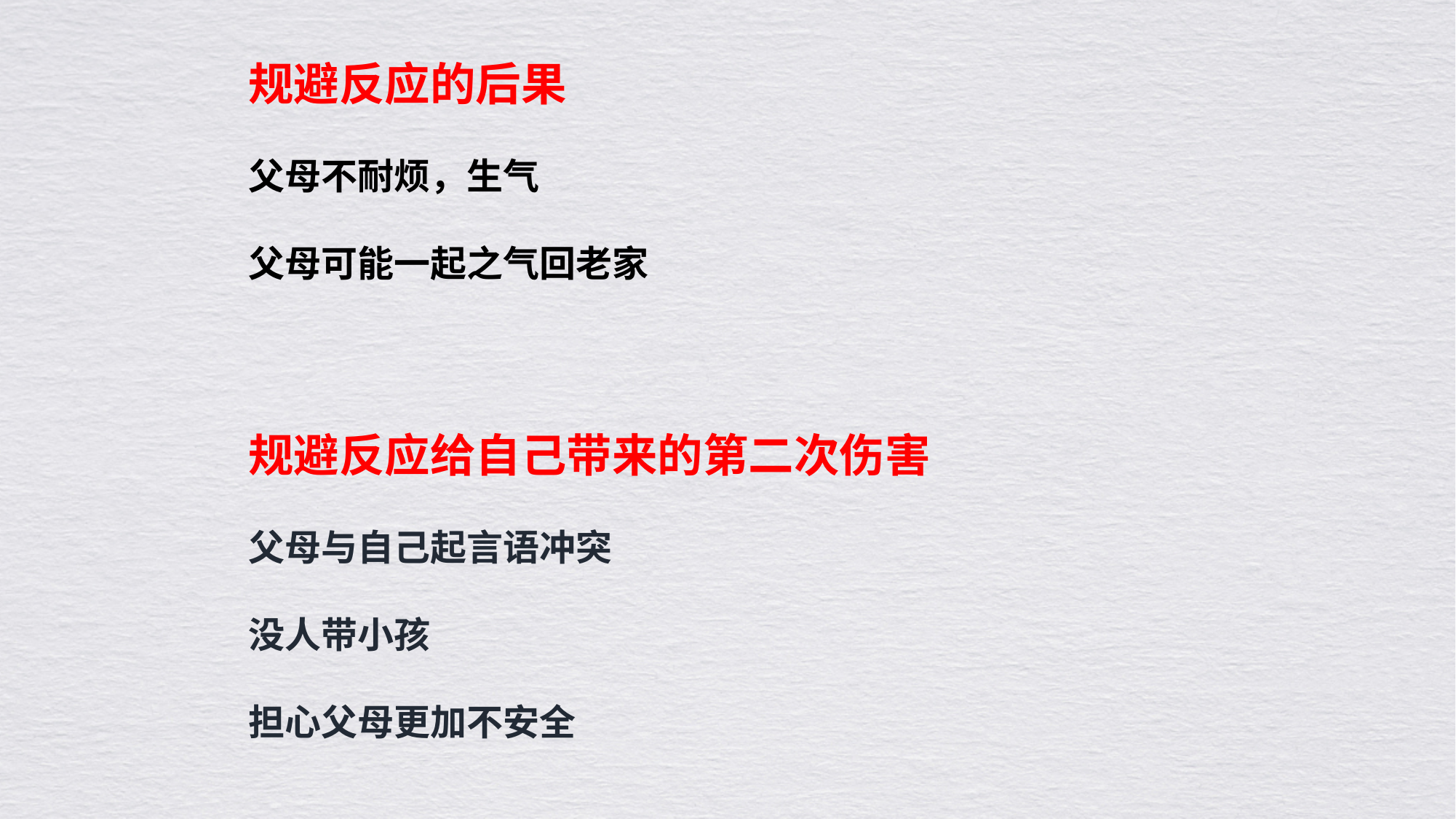

规避反应的后果
父母不耐烦，生气
父母可能一起之气回老家

规避反应给自己带来的第二次伤害
父母与自己起言语冲突
没人带小孩
担心父母更加不安全